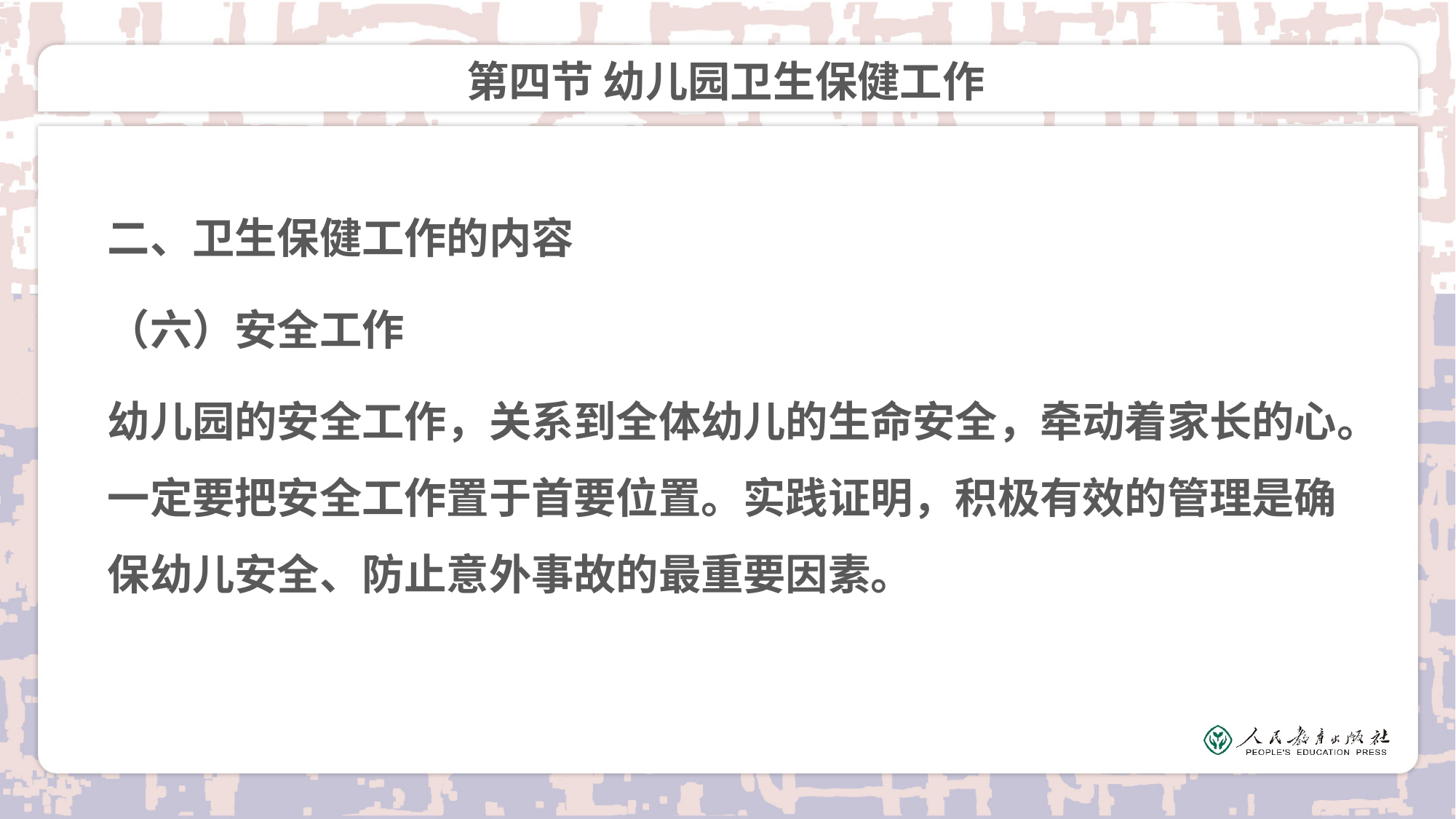

# 第四节 幼儿园卫生保健工作
二、卫生保健工作的内容
（六）安全工作
幼儿园的安全工作，关系到全体幼儿的生命安全，牵动着家长的心。一定要把安全工作置于首要位置。实践证明，积极有效的管理是确保幼儿安全、防止意外事故的最重要因素。